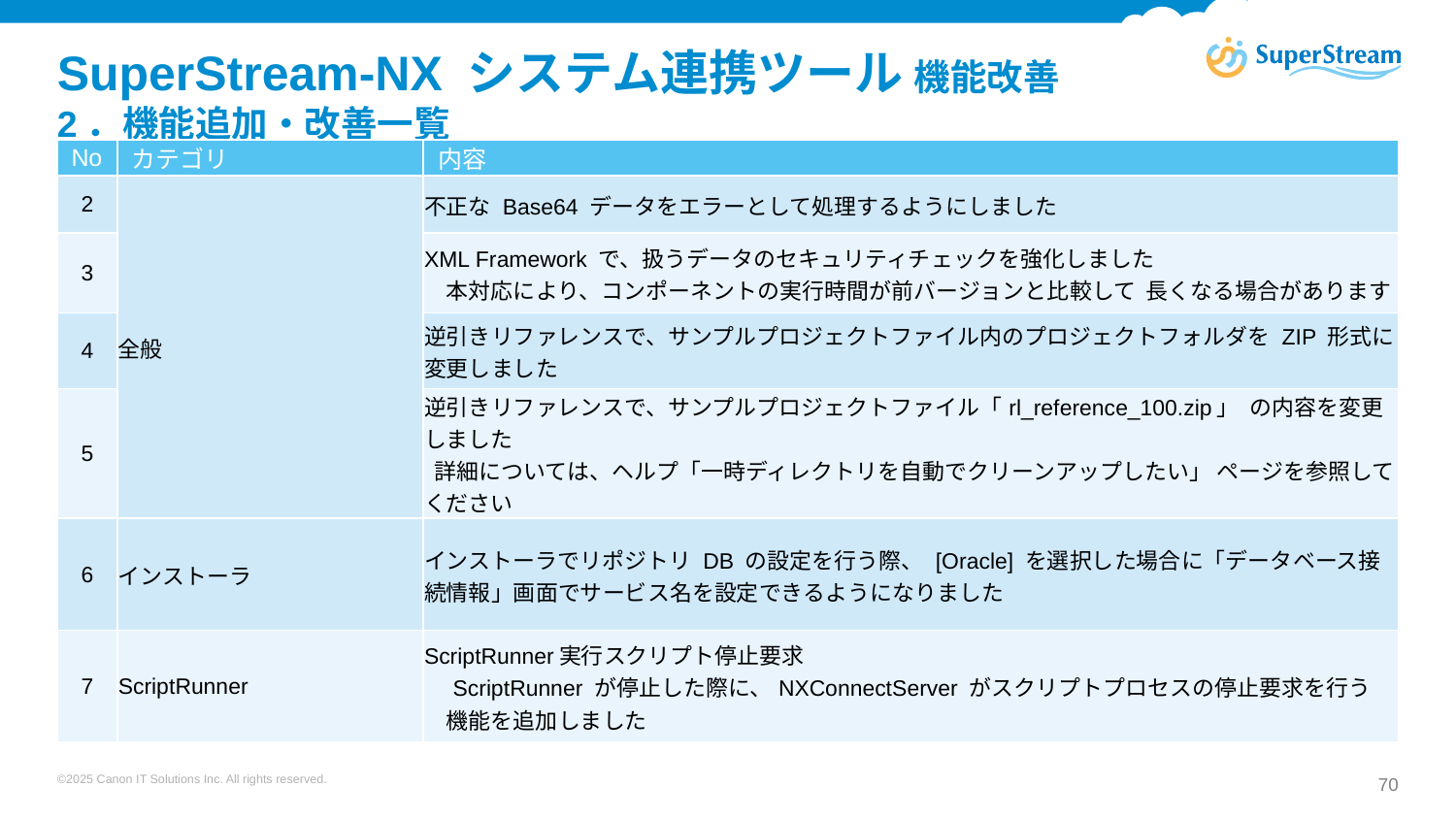

# SuperStream-NX システム連携ツール 機能改善　 2．機能追加・改善一覧
| No | カテゴリ | 内容 |
| --- | --- | --- |
| 2 | 全般 | 不正な Base64 データをエラーとして処理するようにしました |
| 3 |  | XML Framework で、扱うデータのセキュリティチェックを強化しました 　本対応により、コンポーネントの実行時間が前バージョンと比較して 長くなる場合があります |
| 4 |  | 逆引きリファレンスで、サンプルプロジェクトファイル内のプロジェクトフォルダを ZIP 形式に変更しました |
| 5 |  | 逆引きリファレンスで、サンプルプロジェクトファイル「rl\_reference\_100.zip」 の内容を変更しました 詳細については、ヘルプ「一時ディレクトリを自動でクリーンアップしたい」 ページを参照してください |
| 6 | インストーラ | インストーラでリポジトリ DB の設定を行う際、 [Oracle] を選択した場合に「データベース接続情報」画面でサービス名を設定できるようになりました |
| 7 | ScriptRunner | ScriptRunner実行スクリプト停止要求 　ScriptRunner が停止した際に、NXConnectServer がスクリプトプロセスの停止要求を行う 　機能を追加しました |
©2025 Canon IT Solutions Inc. All rights reserved.
70